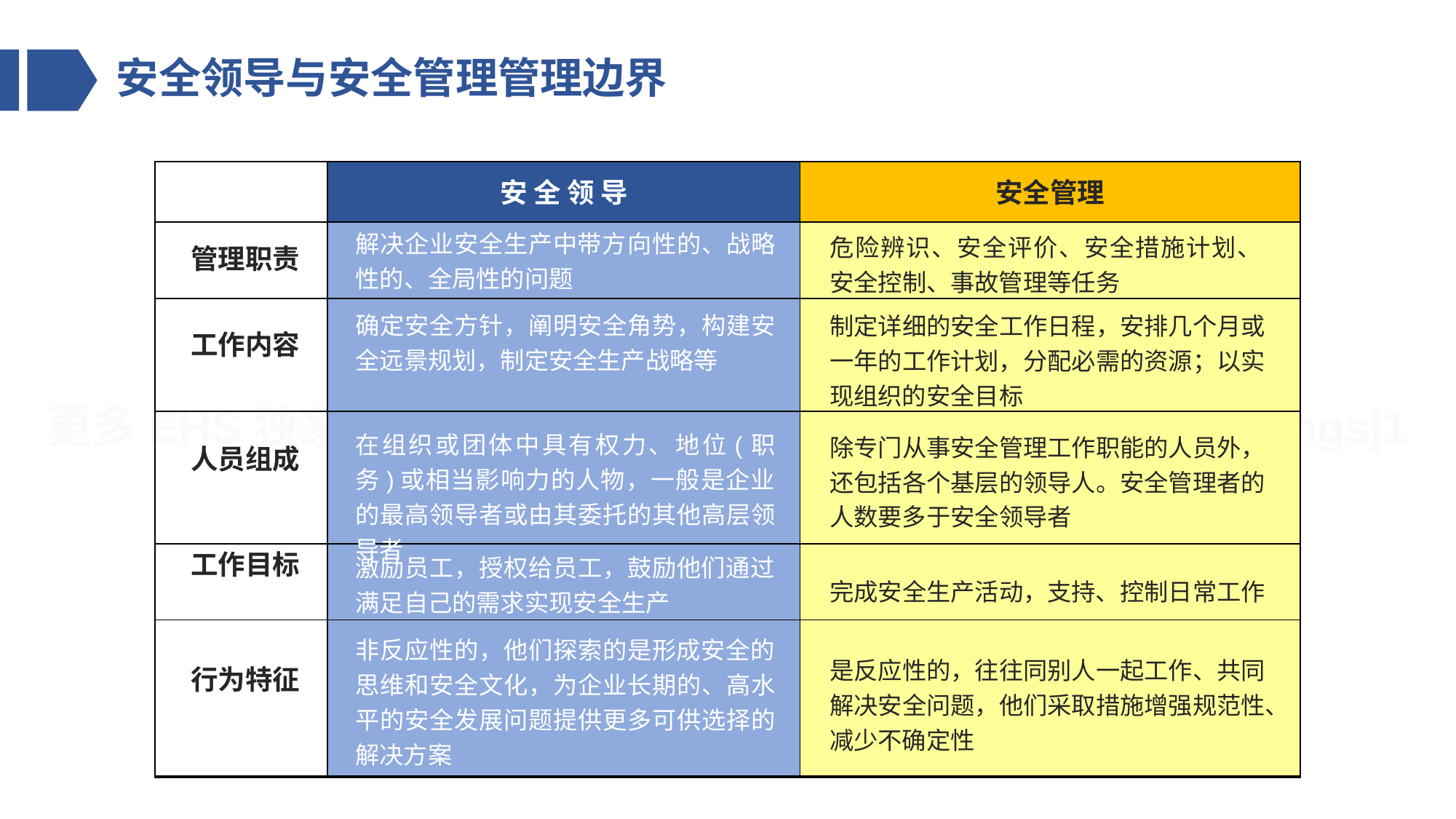

# 安全领导与安全管理管理边界
|  | 安 全 领 导 | 安全管理 |
| --- | --- | --- |
|  |  |  |
|  |  |  |
|  |  |  |
|  |  |  |
|  |  |  |
解决企业安全生产中带方向性的、战略性的、全局性的问题
危险辨识、安全评价、安全措施计划、安全控制、事故管理等任务
管理职责
制定详细的安全工作日程，安排几个月或一年的工作计划，分配必需的资源；以实现组织的安全目标
确定安全方针，阐明安全角势，构建安全远景规划，制定安全生产战略等
工作内容
在组织或团体中具有权力、地位(职务)或相当影响力的人物，一般是企业的最高领导者或由其委托的其他高层领导者
除专门从事安全管理工作职能的人员外，还包括各个基层的领导人。安全管理者的人数要多于安全领导者
人员组成
激励员工，授权给员工，鼓励他们通过满足自己的需求实现安全生产
工作目标
完成安全生产活动，支持、控制日常工作
非反应性的，他们探索的是形成安全的思维和安全文化，为企业长期的、高水平的安全发展问题提供更多可供选择的解决方案
是反应性的，往往同别人一起工作、共同解决安全问题，他们采取措施增强规范性、减少不确定性
行为特征